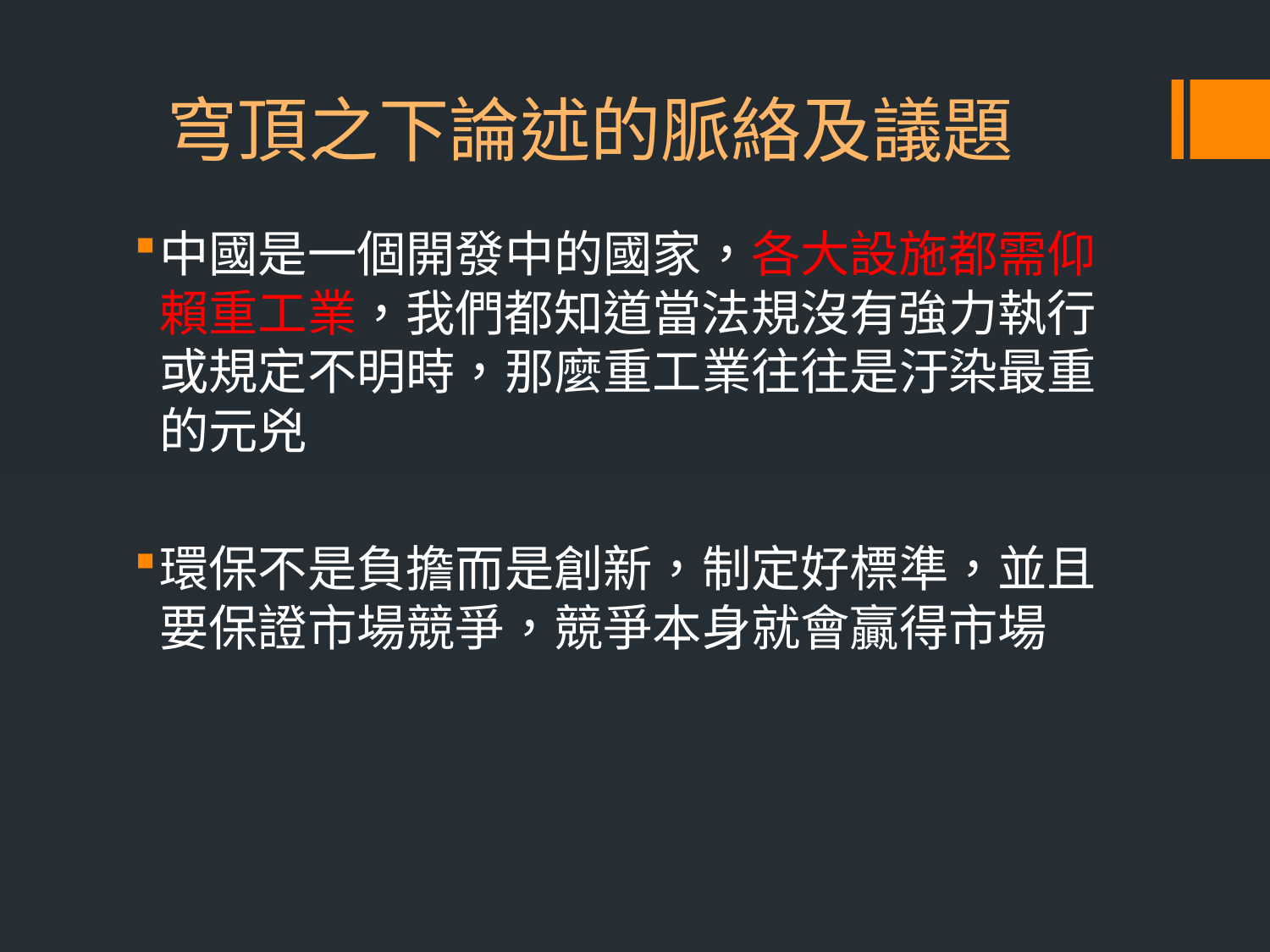

# 穹頂之下論述的脈絡及議題
中國是一個開發中的國家，各大設施都需仰賴重工業，我們都知道當法規沒有強力執行或規定不明時，那麼重工業往往是汙染最重的元兇

環保不是負擔而是創新，制定好標準，並且要保證市場競爭，競爭本身就會贏得市場